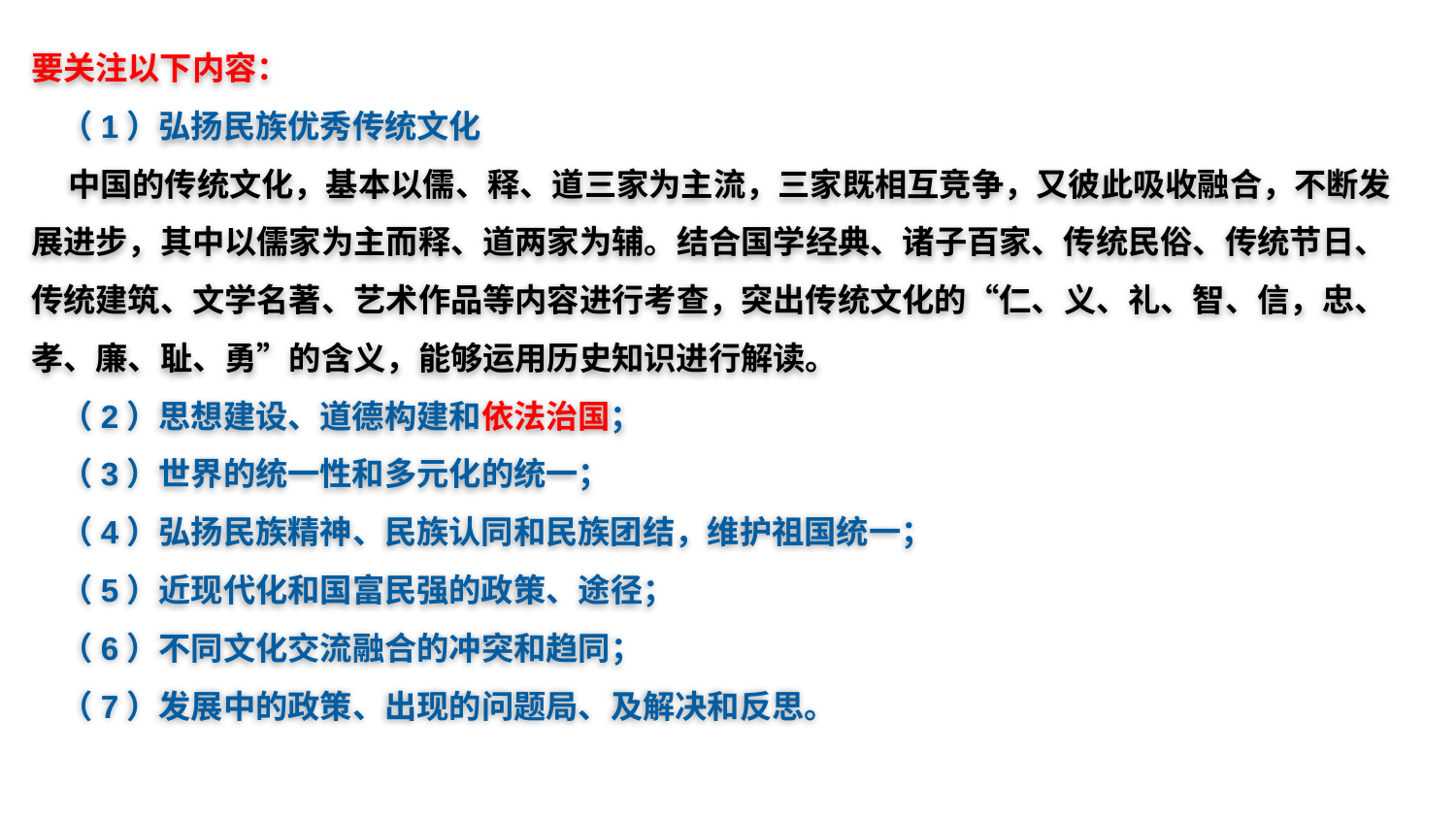

要关注以下内容：
   （1）弘扬民族优秀传统文化
    中国的传统文化，基本以儒、释、道三家为主流，三家既相互竞争，又彼此吸收融合，不断发展进步，其中以儒家为主而释、道两家为辅。结合国学经典、诸子百家、传统民俗、传统节日、传统建筑、文学名著、艺术作品等内容进行考查，突出传统文化的“仁、义、礼、智、信，忠、孝、廉、耻、勇”的含义，能够运用历史知识进行解读。
   （2）思想建设、道德构建和依法治国；
   （3）世界的统一性和多元化的统一；
   （4）弘扬民族精神、民族认同和民族团结，维护祖国统一；
   （5）近现代化和国富民强的政策、途径；
   （6）不同文化交流融合的冲突和趋同；
   （7）发展中的政策、出现的问题局、及解决和反思。